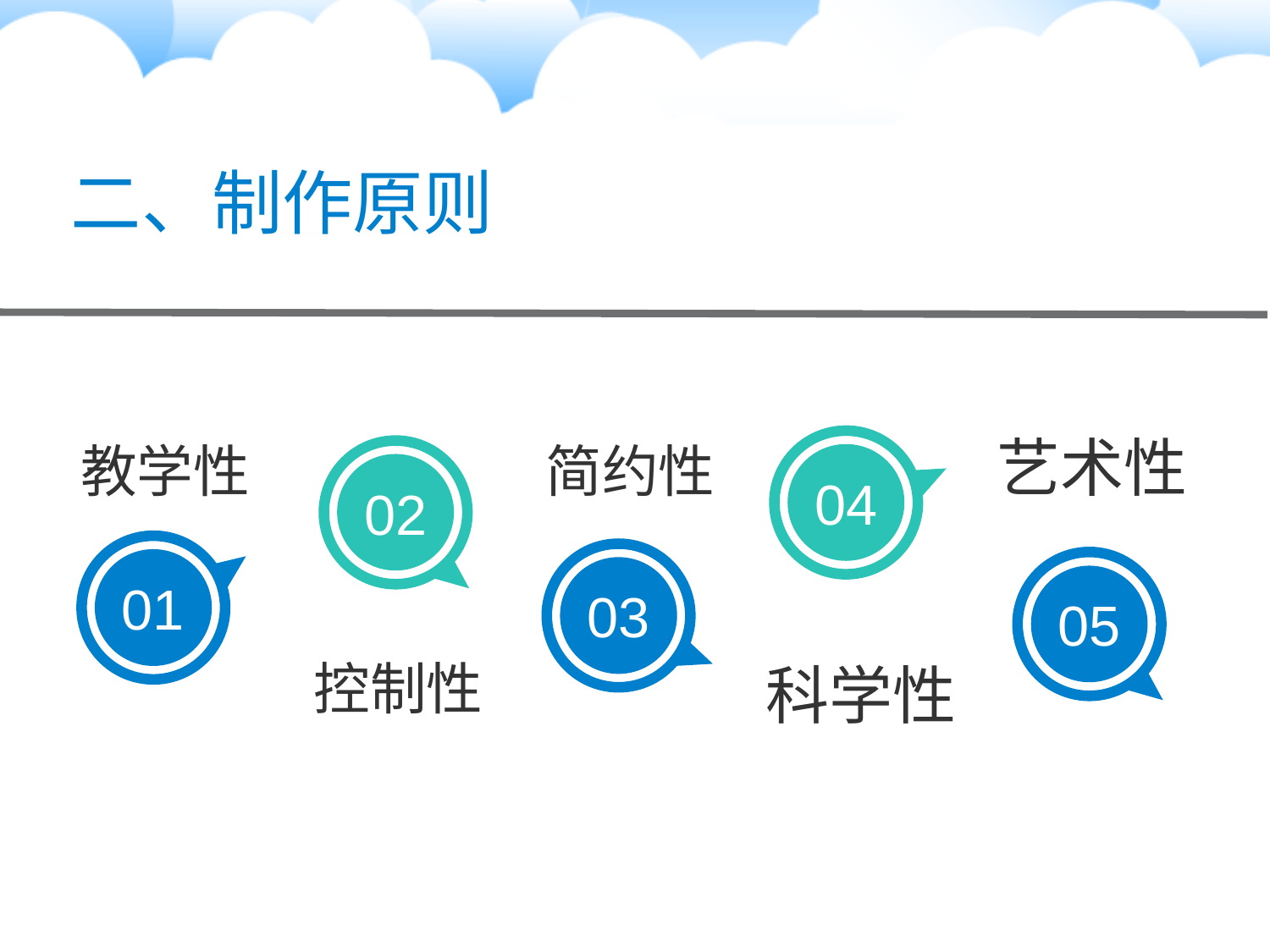

二、制作原则
教学性
简约性
艺术性

04

02

01

03

05

控制性
科学性